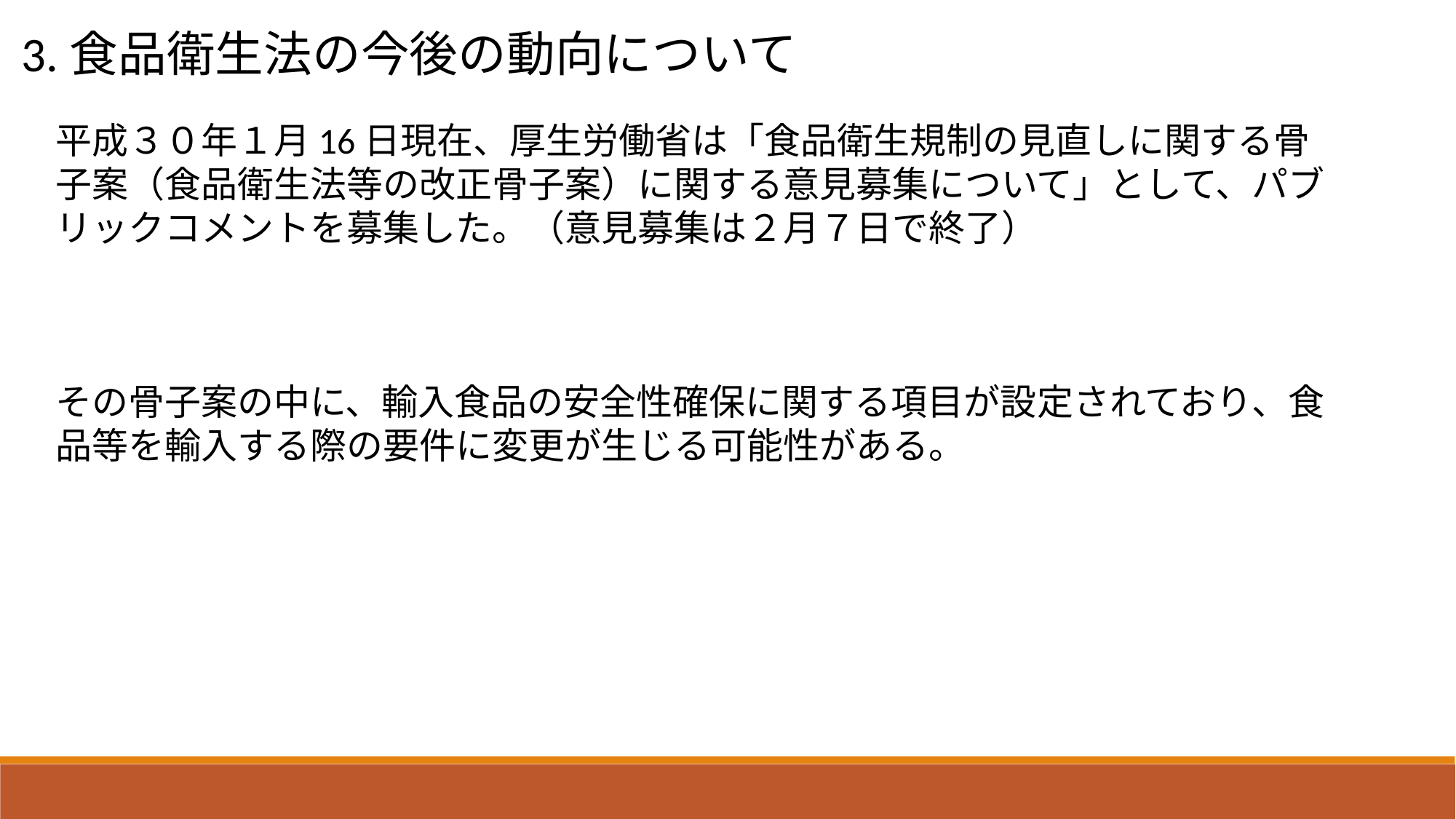

3.食品衛生法の今後の動向について
平成３０年１月16日現在、厚生労働省は「食品衛生規制の見直しに関する骨子案（食品衛生法等の改正骨子案）に関する意見募集について」として、パブリックコメントを募集した。（意見募集は２月７日で終了）
その骨子案の中に、輸入食品の安全性確保に関する項目が設定されており、食品等を輸入する際の要件に変更が生じる可能性がある。